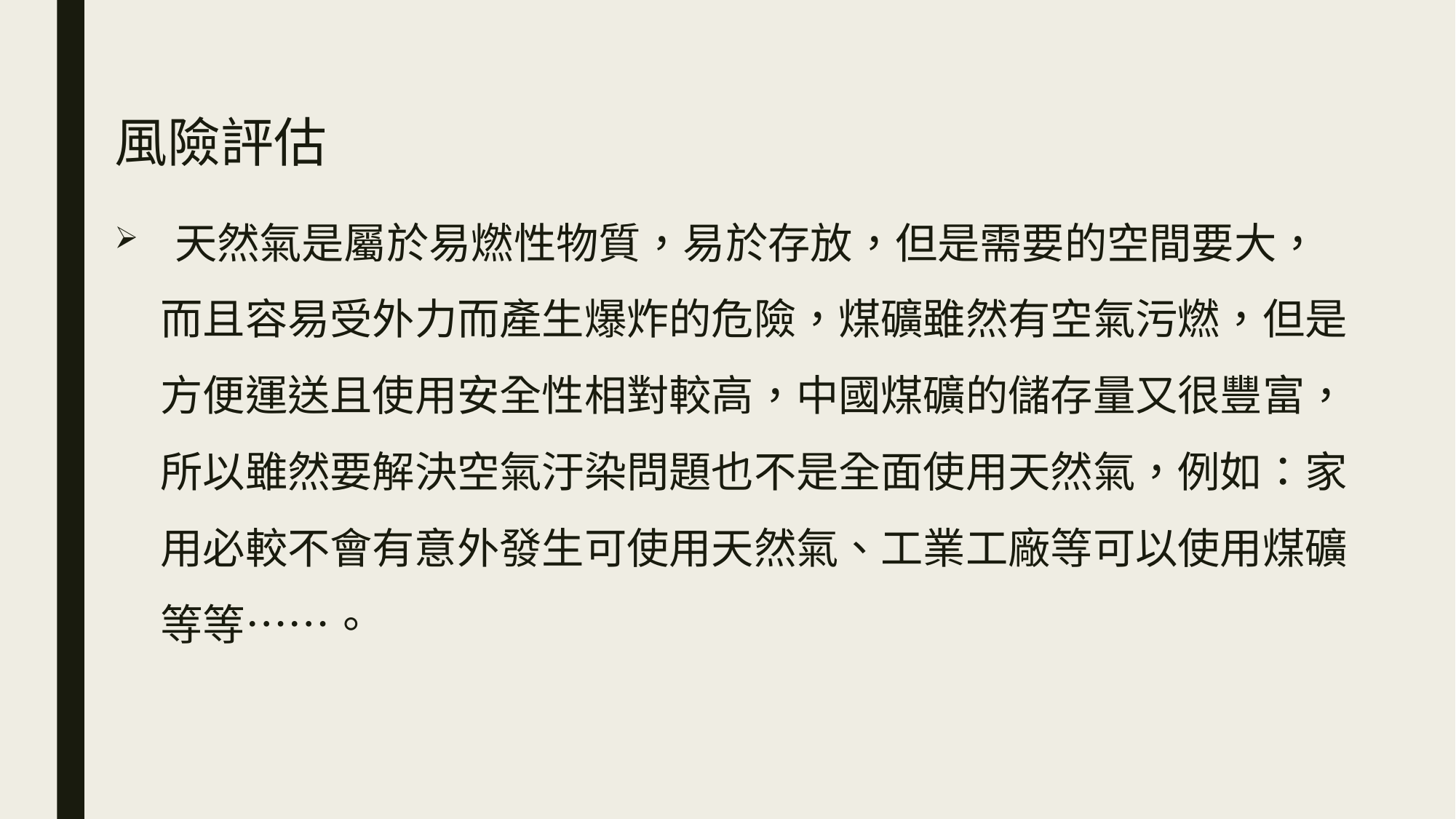

風險評估
 天然氣是屬於易燃性物質，易於存放，但是需要的空間要大，而且容易受外力而產生爆炸的危險，煤礦雖然有空氣污燃，但是方便運送且使用安全性相對較高，中國煤礦的儲存量又很豐富，所以雖然要解決空氣汙染問題也不是全面使用天然氣，例如：家用必較不會有意外發生可使用天然氣、工業工廠等可以使用煤礦等等……。